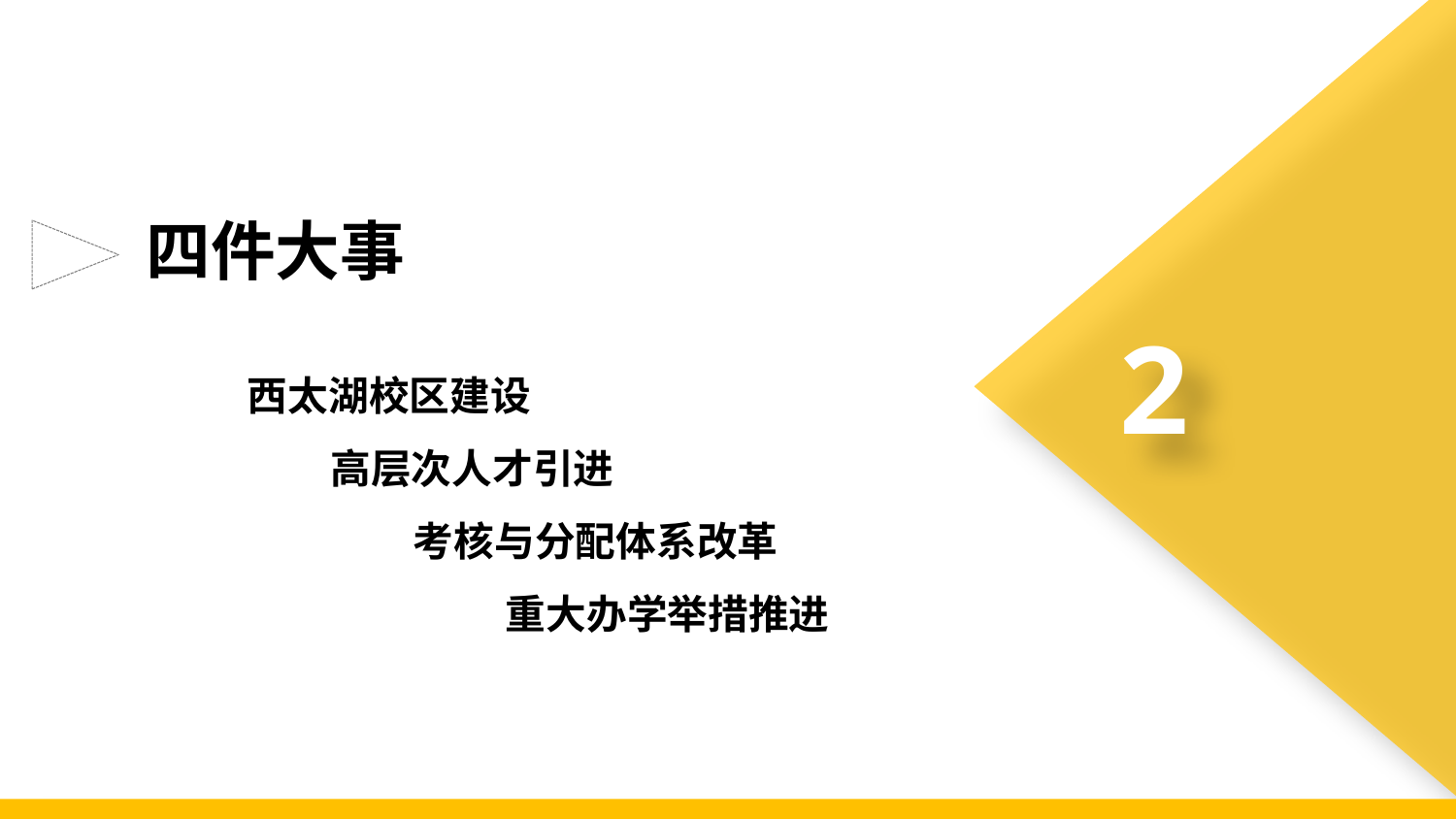

四件大事

2
               西太湖校区建设
                        高层次人才引进
                                 考核与分配体系改革
                                           重大办学举措推进